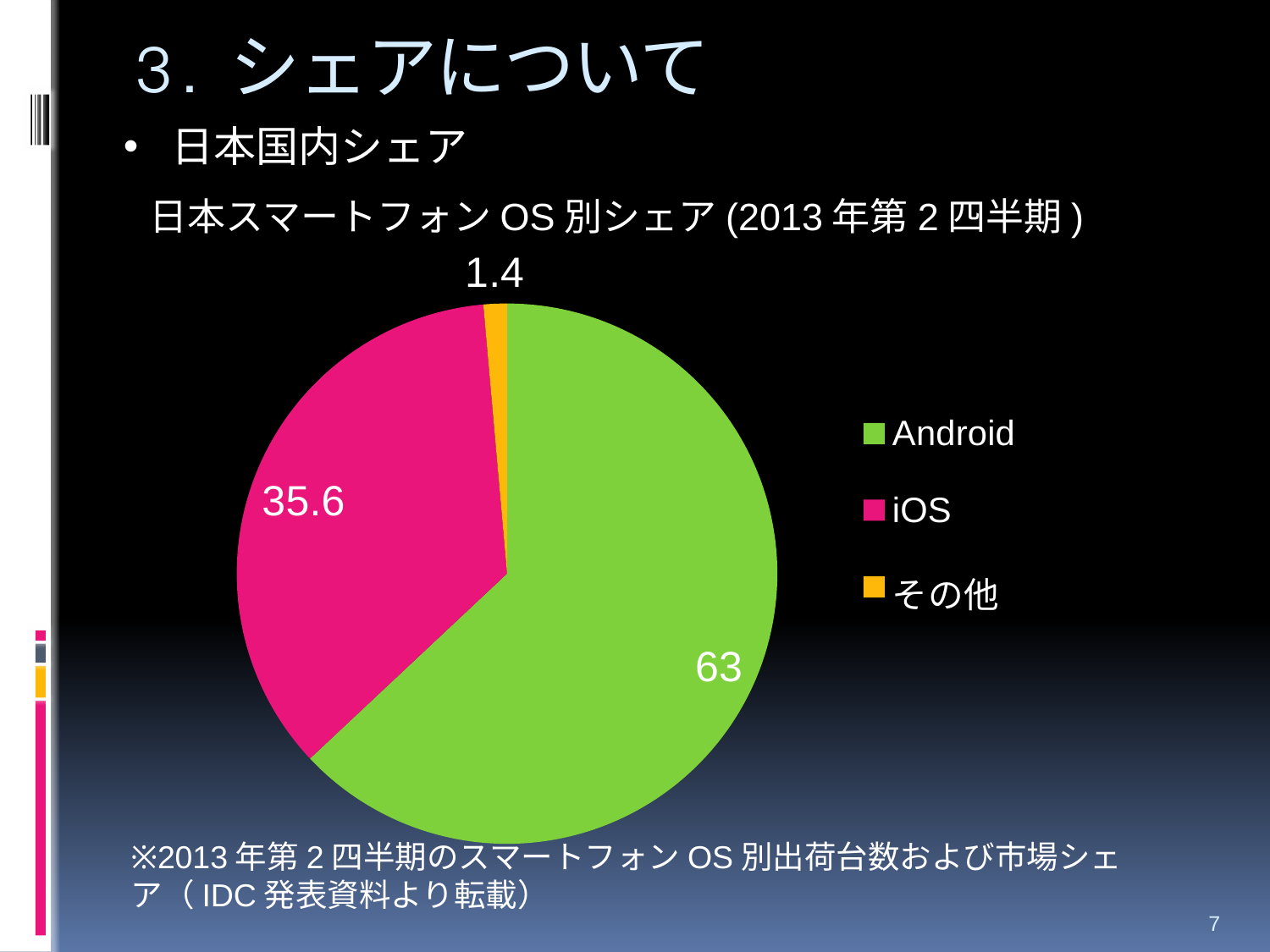

3.シェアについて
日本国内シェア
日本スマートフォンOS別シェア(2013年第2四半期)

### Chart

| Category |  |
|---|---|
| Android | 63.0 |
| iOS | 35.6 |
| その他 | 1.4 |
※2013年第2四半期のスマートフォンOS別出荷台数および市場シェア（IDC発表資料より転載）
7